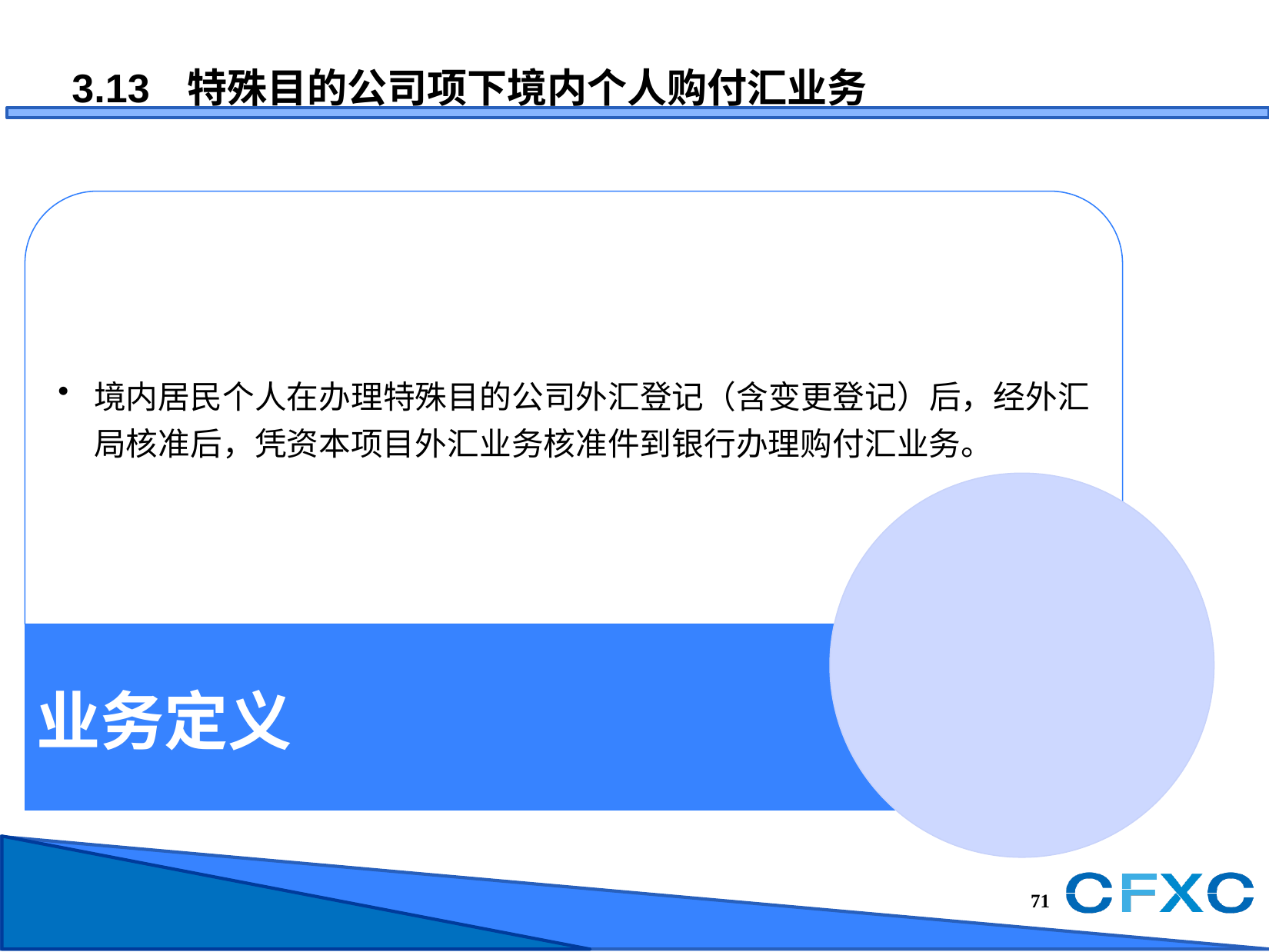

3.13	特殊目的公司项下境内个人购付汇业务
业务定义
境内居民个人在办理特殊目的公司外汇登记（含变更登记）后，经外汇局核准后，凭资本项目外汇业务核准件到银行办理购付汇业务。
71